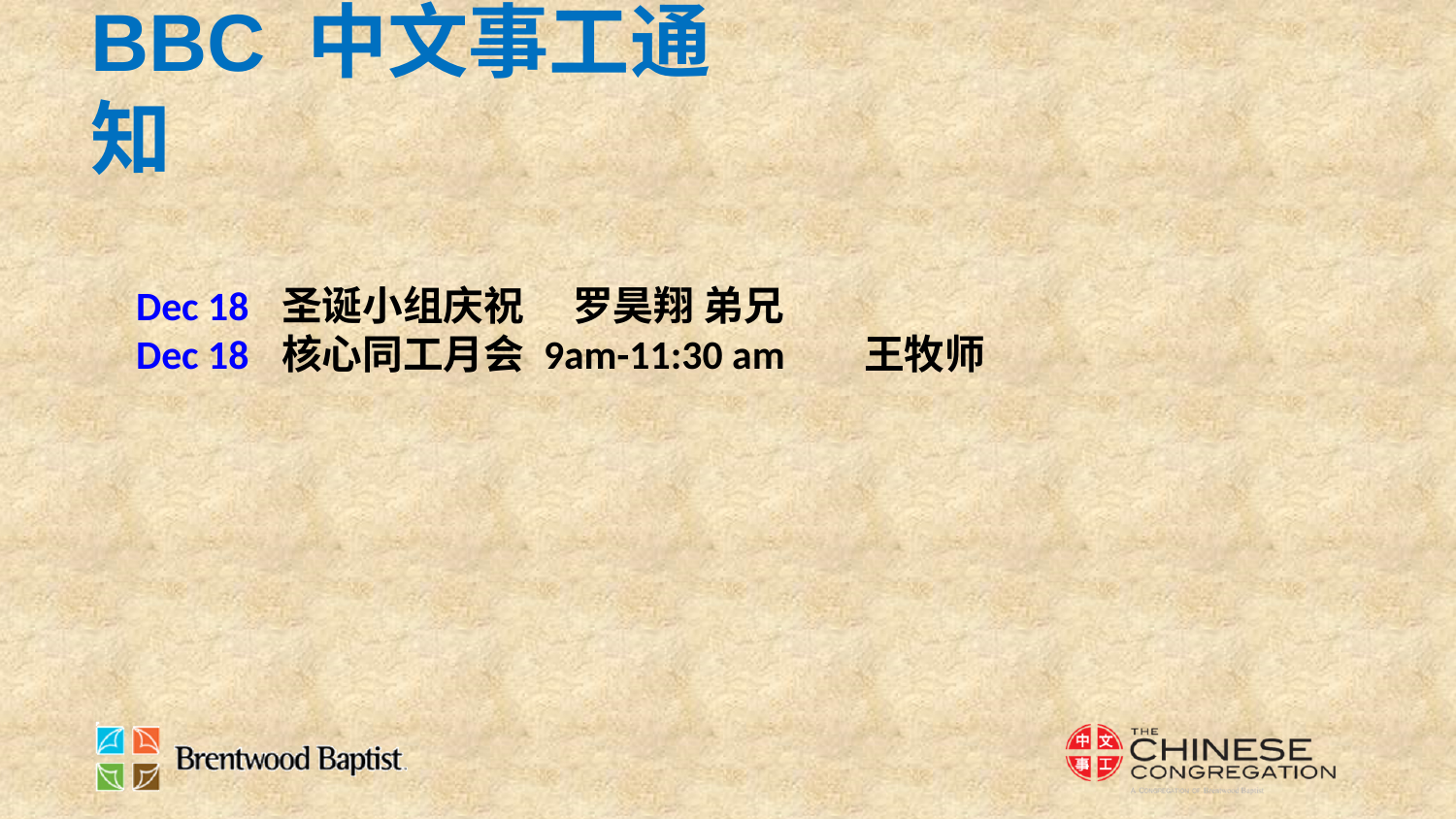

BBC 中文事工通知

Dec 18	圣诞小组庆祝	罗昊翔 弟兄
Dec 18	核心同工月会 9am-11:30 am	王牧师